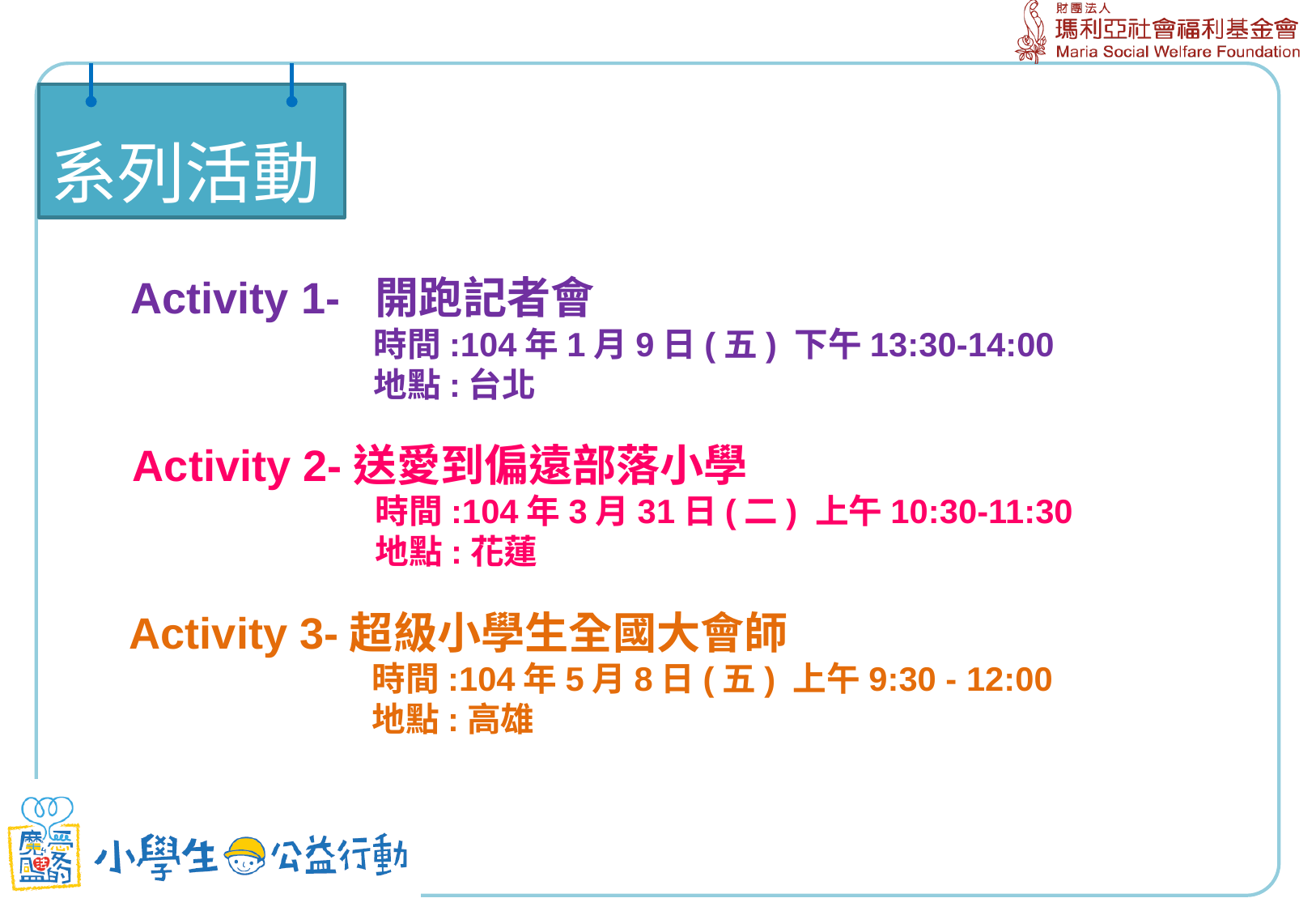

系列活動
Activity 1-  開跑記者會
時間:104年1月9日(五) 下午13:30-14:00
地點:台北
Activity 2-送愛到偏遠部落小學
時間:104年3月31日(二) 上午10:30-11:30
地點:花蓮
Activity 3-超級小學生全國大會師
時間:104年5月8日(五) 上午9:30 - 12:00
地點:高雄